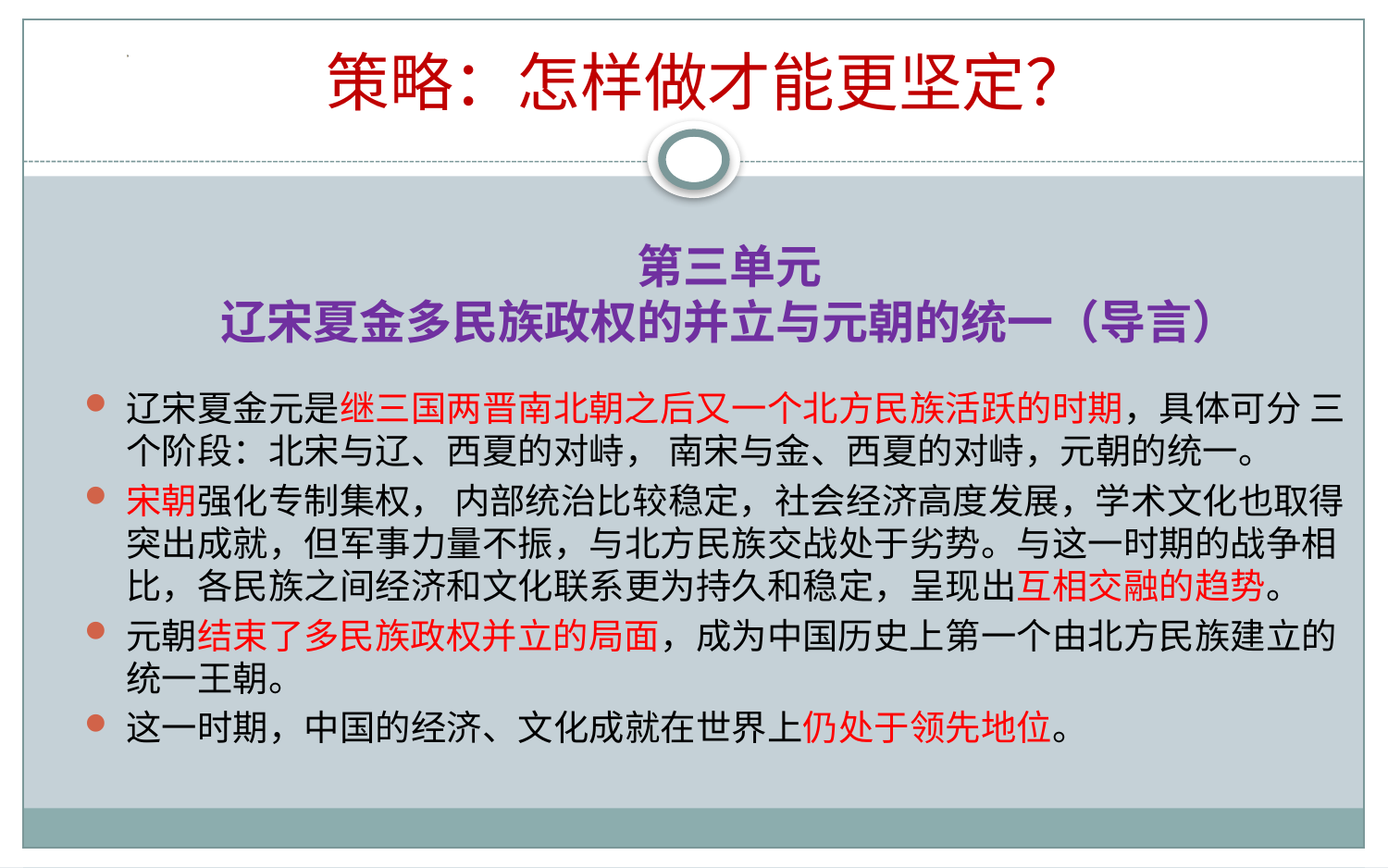

策略：怎样做才能更坚定？
# 第三单元 辽宋夏金多民族政权的并立与元朝的统一（导言）
辽宋夏金元是继三国两晋南北朝之后又一个北方民族活跃的时期，具体可分 三 个阶段：北宋与辽、西夏的对峙， 南宋与金、西夏的对峙，元朝的统一。
宋朝强化专制集权， 内部统治比较稳定，社会经济高度发展，学术文化也取得突出成就，但军事力量不振，与北方民族交战处于劣势。与这一时期的战争相比，各民族之间经济和文化联系更为持久和稳定，呈现出互相交融的趋势。
元朝结束了多民族政权并立的局面，成为中国历史上第一个由北方民族建立的统一王朝。
这一时期，中国的经济、文化成就在世界上仍处于领先地位。